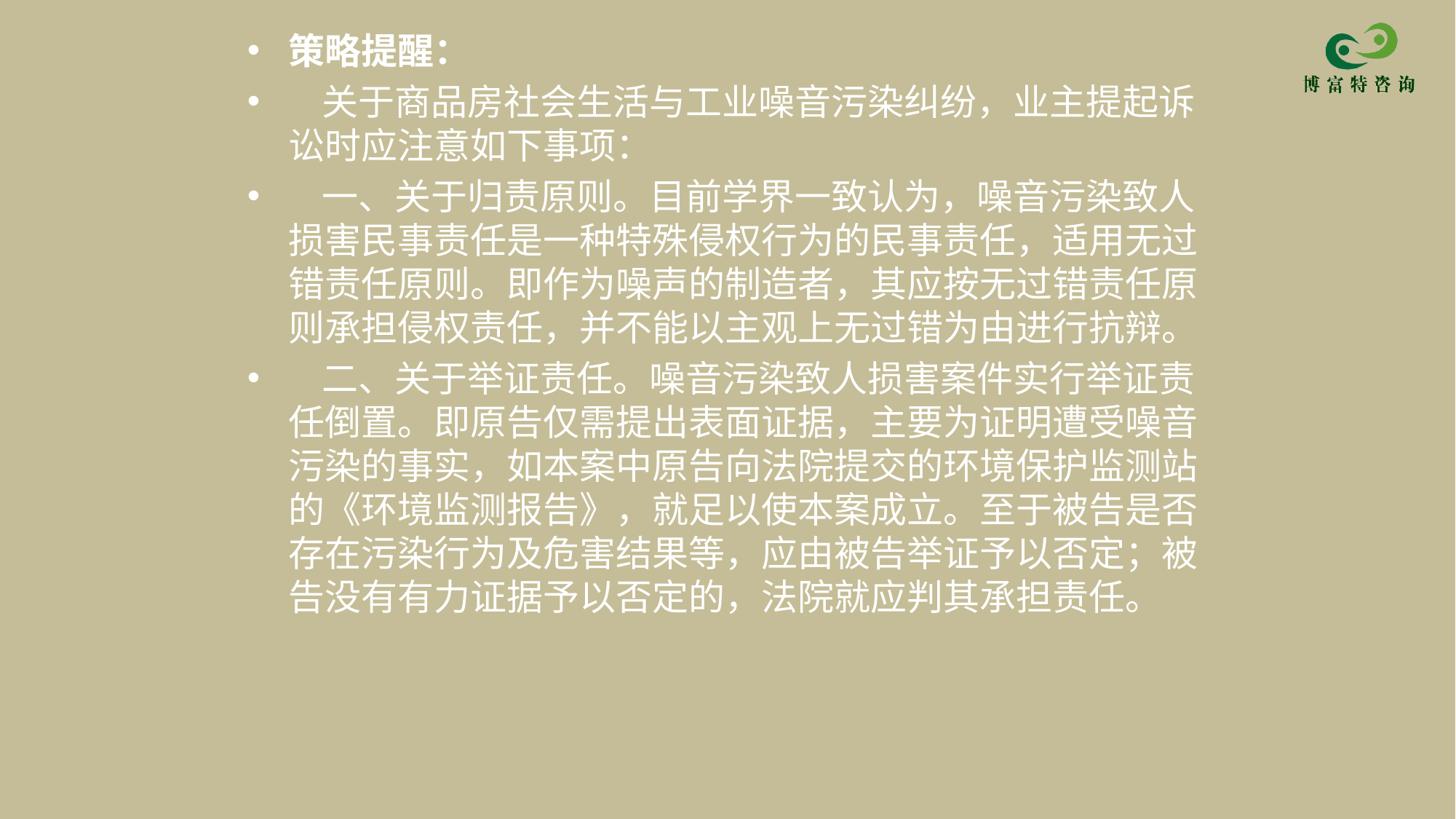

策略提醒：
   关于商品房社会生活与工业噪音污染纠纷，业主提起诉讼时应注意如下事项：
   一、关于归责原则。目前学界一致认为，噪音污染致人损害民事责任是一种特殊侵权行为的民事责任，适用无过错责任原则。即作为噪声的制造者，其应按无过错责任原则承担侵权责任，并不能以主观上无过错为由进行抗辩。
   二、关于举证责任。噪音污染致人损害案件实行举证责任倒置。即原告仅需提出表面证据，主要为证明遭受噪音污染的事实，如本案中原告向法院提交的环境保护监测站的《环境监测报告》，就足以使本案成立。至于被告是否存在污染行为及危害结果等，应由被告举证予以否定；被告没有有力证据予以否定的，法院就应判其承担责任。

#